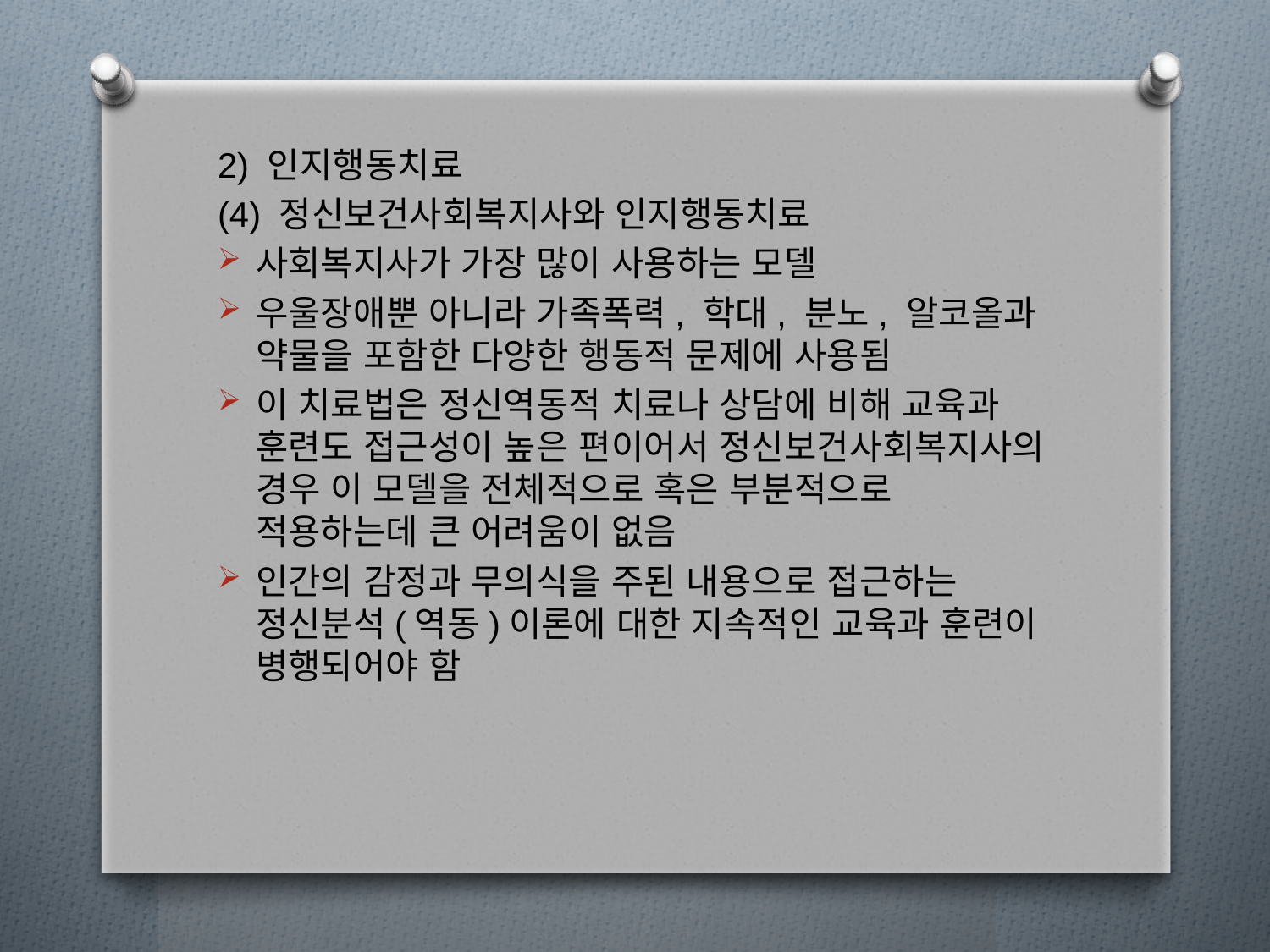

2) 인지행동치료
(4) 정신보건사회복지사와 인지행동치료
사회복지사가 가장 많이 사용하는 모델
우울장애뿐 아니라 가족폭력, 학대, 분노, 알코올과 약물을 포함한 다양한 행동적 문제에 사용됨
이 치료법은 정신역동적 치료나 상담에 비해 교육과 훈련도 접근성이 높은 편이어서 정신보건사회복지사의 경우 이 모델을 전체적으로 혹은 부분적으로 적용하는데 큰 어려움이 없음
인간의 감정과 무의식을 주된 내용으로 접근하는 정신분석(역동)이론에 대한 지속적인 교육과 훈련이 병행되어야 함